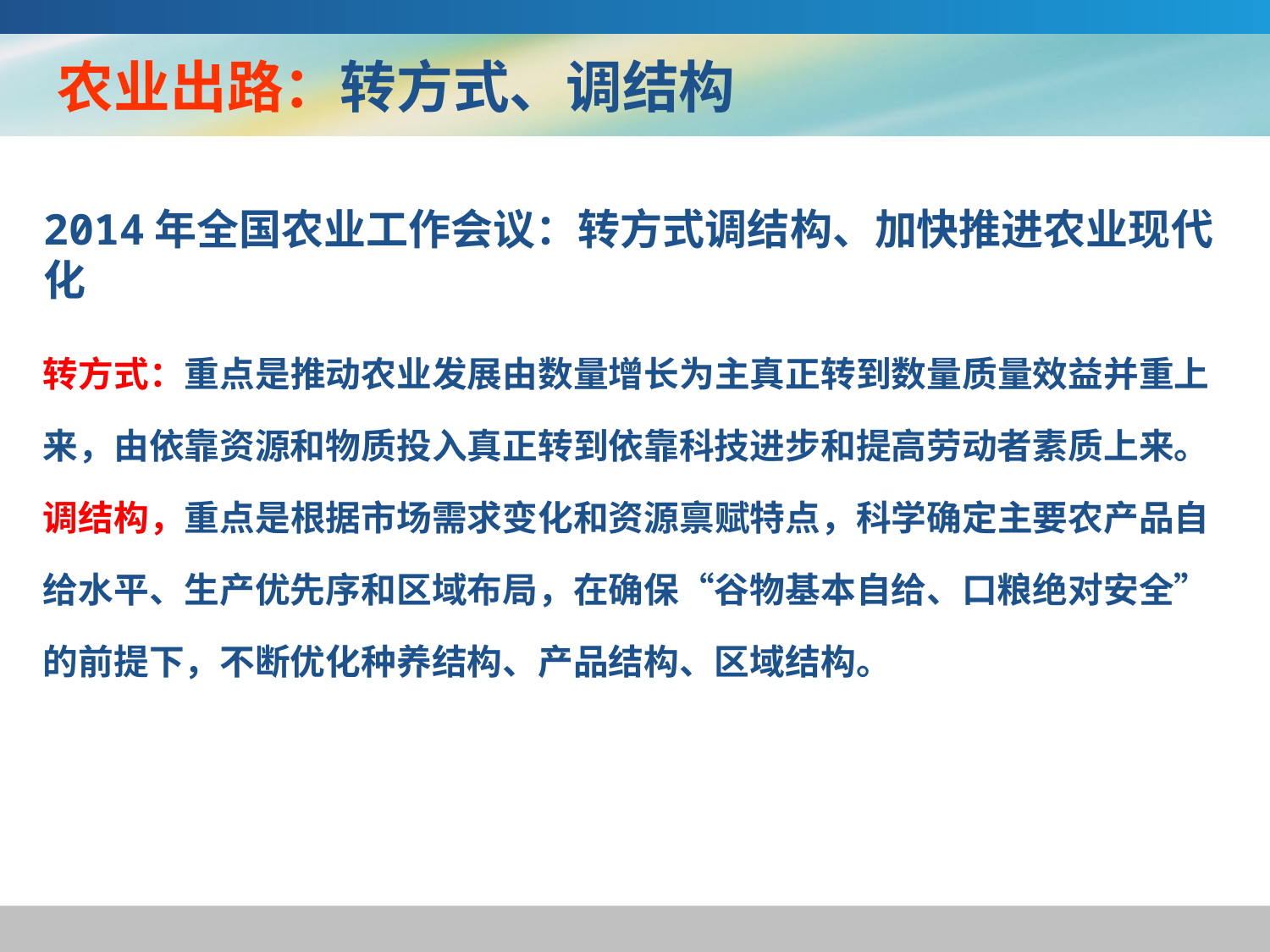

农业出路：转方式、调结构
2014年全国农业工作会议：转方式调结构、加快推进农业现代化
转方式：重点是推动农业发展由数量增长为主真正转到数量质量效益并重上来，由依靠资源和物质投入真正转到依靠科技进步和提高劳动者素质上来。
调结构，重点是根据市场需求变化和资源禀赋特点，科学确定主要农产品自给水平、生产优先序和区域布局，在确保“谷物基本自给、口粮绝对安全”的前提下，不断优化种养结构、产品结构、区域结构。